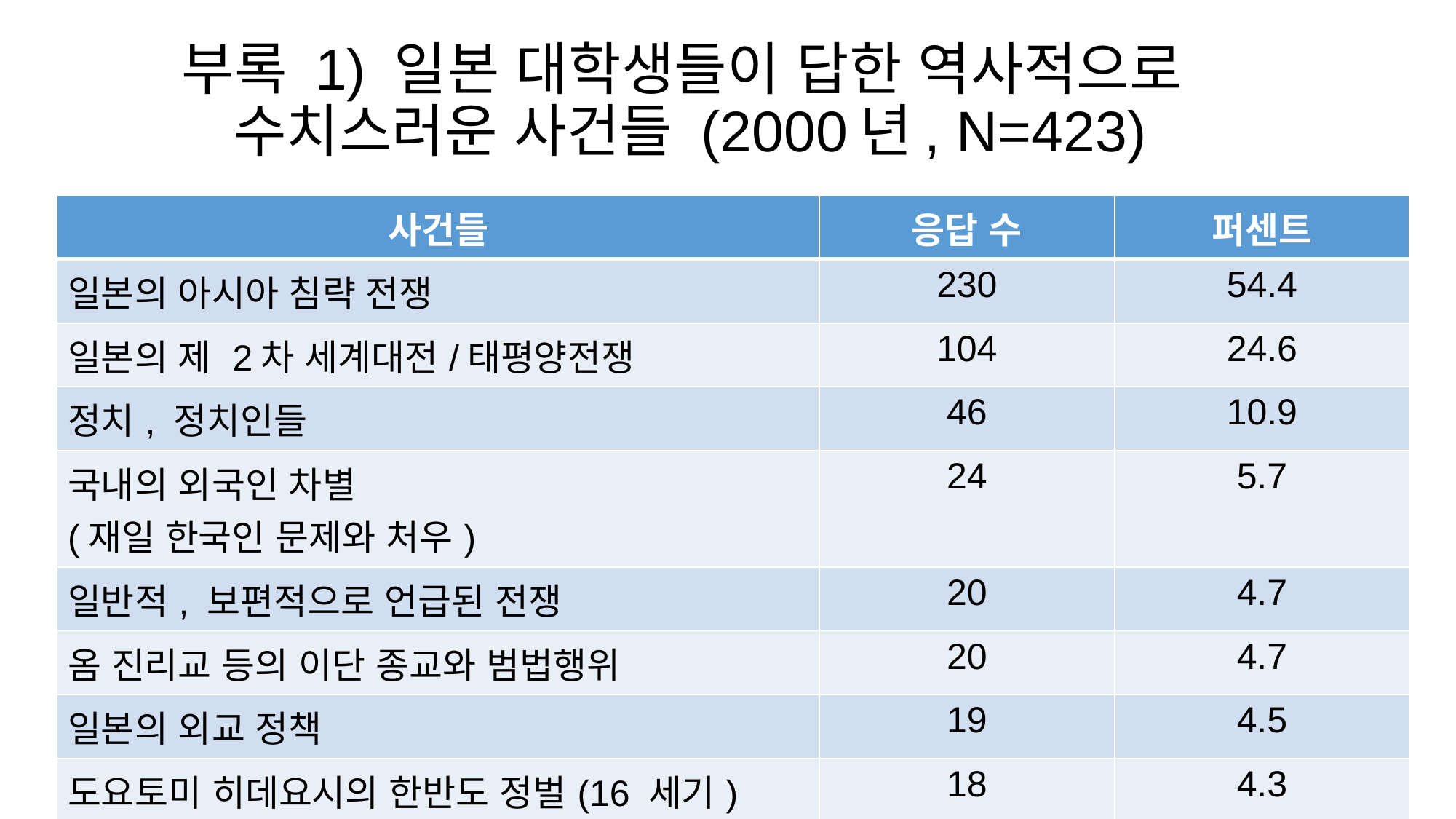

# 부록 1) 일본 대학생들이 답한 역사적으로 수치스러운 사건들 (2000년, N=423)
| 사건들 | 응답 수 | 퍼센트 |
| --- | --- | --- |
| 일본의 아시아 침략 전쟁 | 230 | 54.4 |
| 일본의 제 2차 세계대전/태평양전쟁 | 104 | 24.6 |
| 정치, 정치인들 | 46 | 10.9 |
| 국내의 외국인 차별 (재일 한국인 문제와 처우) | 24 | 5.7 |
| 일반적, 보편적으로 언급된 전쟁 | 20 | 4.7 |
| 옴 진리교 등의 이단 종교와 범법행위 | 20 | 4.7 |
| 일본의 외교 정책 | 19 | 4.5 |
| 도요토미 히데요시의 한반도 정벌(16 세기) | 18 | 4.3 |